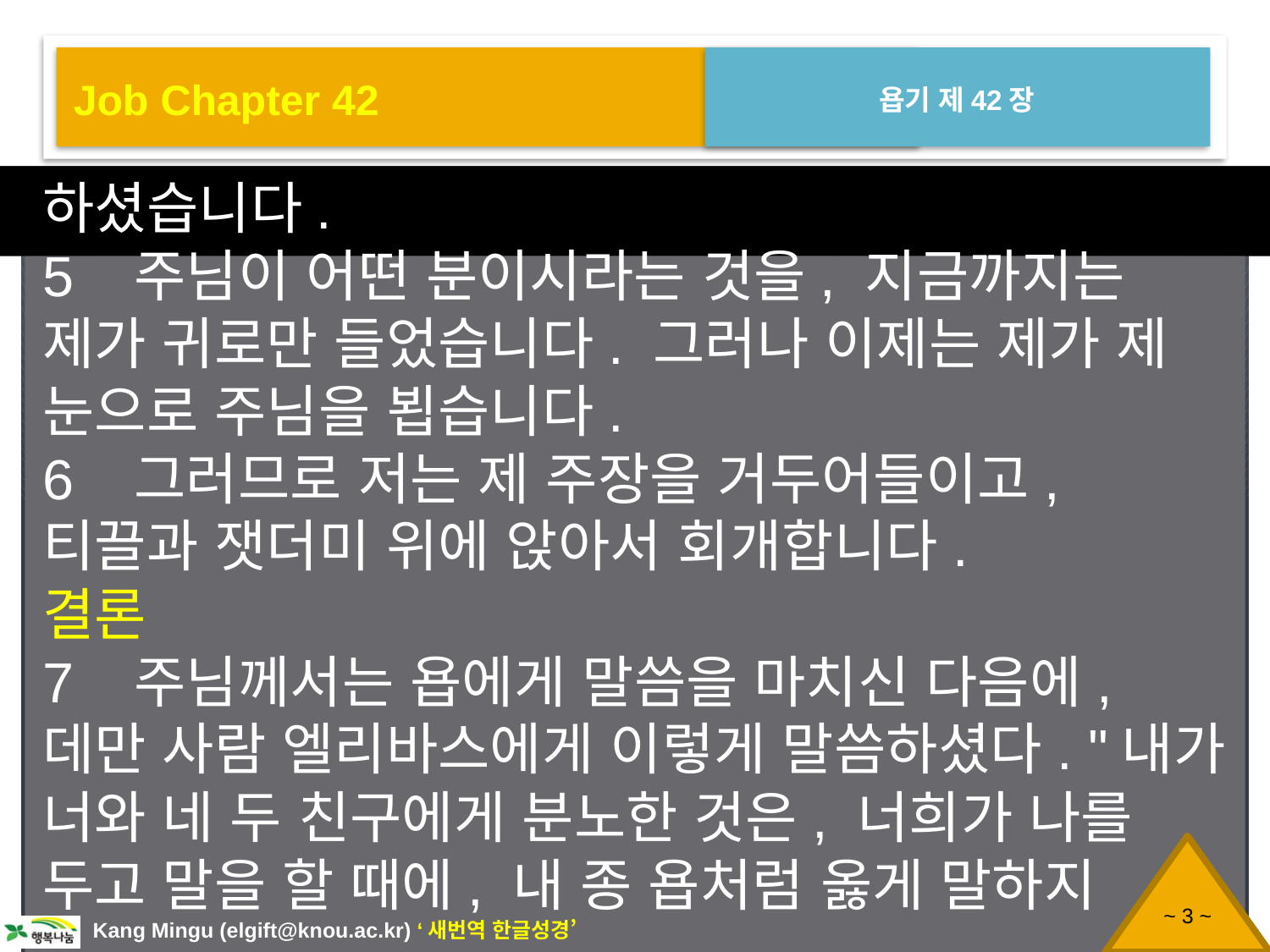

Job Chapter 42
욥기 제42장
하셨습니다.
5   주님이 어떤 분이시라는 것을, 지금까지는 제가 귀로만 들었습니다. 그러나 이제는 제가 제 눈으로 주님을 뵙습니다.
6   그러므로 저는 제 주장을 거두어들이고, 티끌과 잿더미 위에 앉아서 회개합니다.
결론
7   주님께서는 욥에게 말씀을 마치신 다음에, 데만 사람 엘리바스에게 이렇게 말씀하셨다. "내가 너와 네 두 친구에게 분노한 것은, 너희가 나를 두고 말을 할 때에, 내 종 욥처럼 옳게 말하지